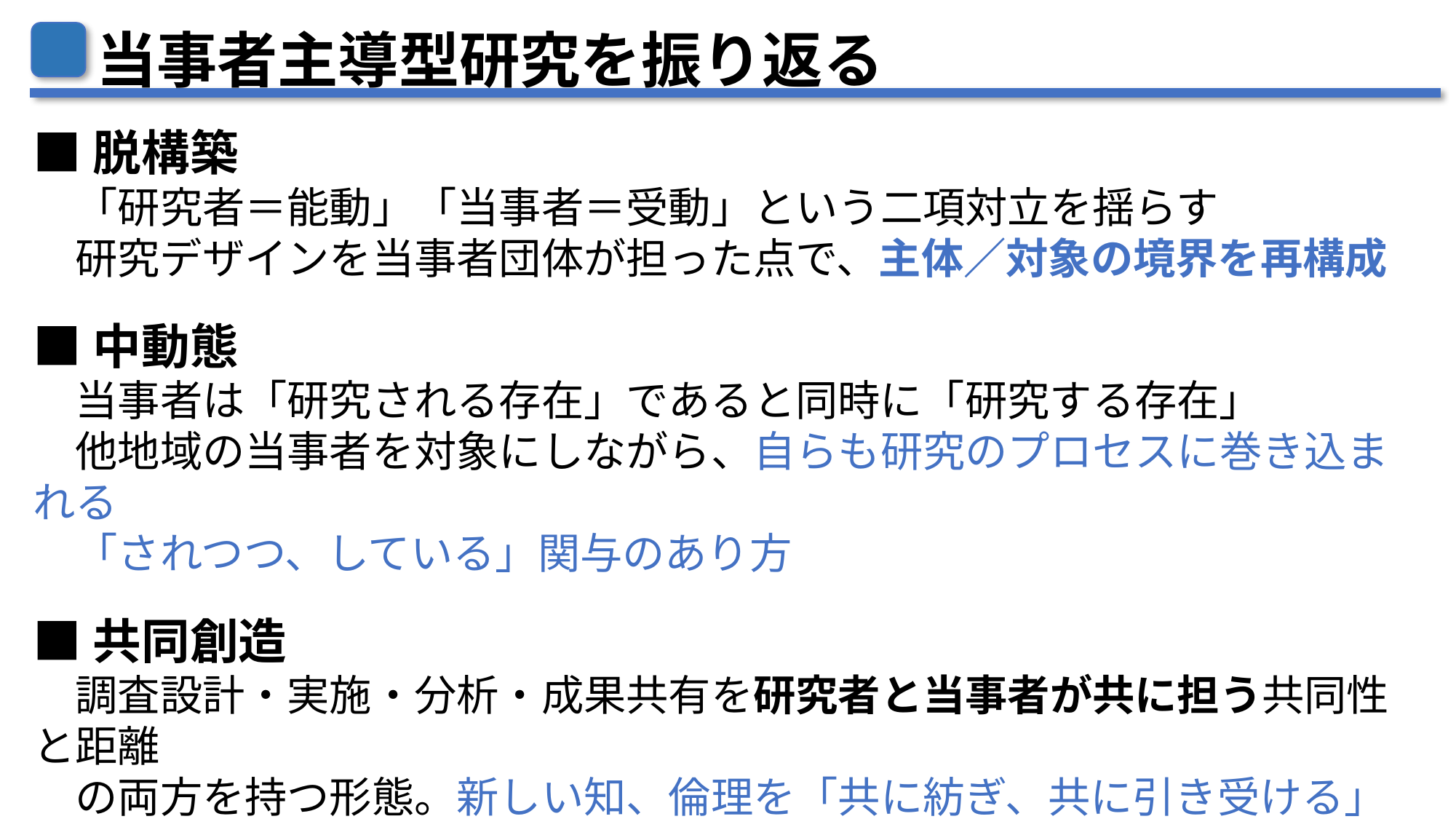

当事者主導型研究を振り返る

■脱構築
　「研究者＝能動」「当事者＝受動」という二項対立を揺らす
　研究デザインを当事者団体が担った点で、主体／対象の境界を再構成

■中動態
　当事者は「研究される存在」であると同時に「研究する存在」
　他地域の当事者を対象にしながら、自らも研究のプロセスに巻き込まれる
　「されつつ、している」関与のあり方

■共同創造
　調査設計・実施・分析・成果共有を研究者と当事者が共に担う共同性と距離
　の両方を持つ形態。新しい知、倫理を「共に紡ぎ、共に引き受ける」営み